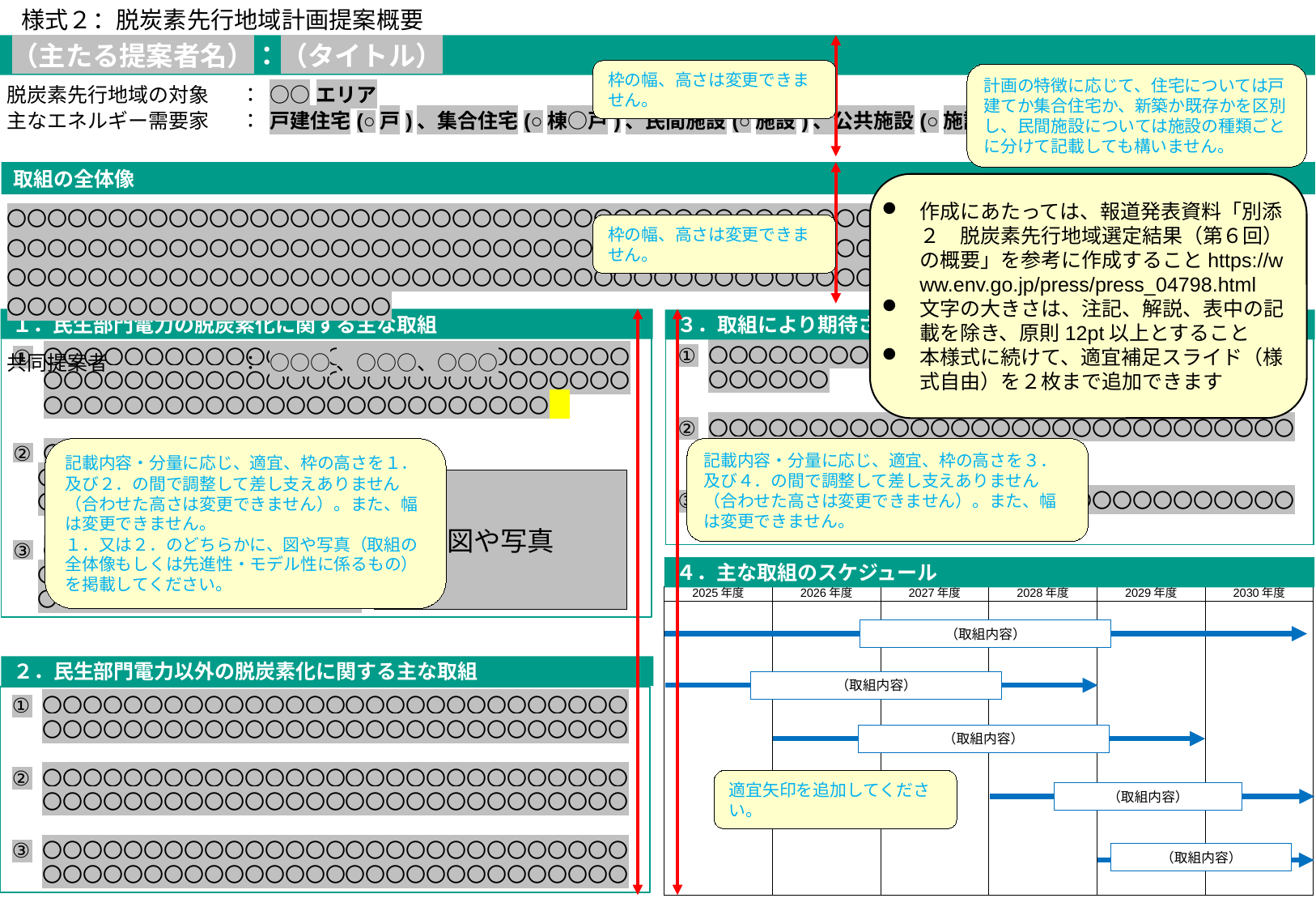

様式２：脱炭素先行地域計画提案概要
（主たる提案者名）：（タイトル）
枠の幅、高さは変更できません。
計画の特徴に応じて、住宅については戸建てか集合住宅か、新築か既存かを区別し、民間施設については施設の種類ごとに分けて記載しても構いません。
| 脱炭素先行地域の対象 | ： | ○○エリア |
| --- | --- | --- |
| 主なエネルギー需要家 | ： | 戸建住宅(○戸)、集合住宅(○棟○戸)、民間施設(○施設)、公共施設(○施設) |
| 共同提案者 | ： | ○○○、○○○、○○○ |
取組の全体像
作成にあたっては、報道発表資料「別添２　脱炭素先行地域選定結果（第６回）の概要」を参考に作成することhttps://www.env.go.jp/press/press_04798.html
文字の大きさは、注記、解説、表中の記載を除き、原則12pt以上とすること
本様式に続けて、適宜補足スライド（様式自由）を２枚まで追加できます
| 〇〇〇〇〇〇〇〇〇〇〇〇〇〇〇〇〇〇〇〇〇〇〇〇〇〇〇〇〇〇〇〇〇〇〇〇〇〇〇〇〇〇〇〇〇〇〇〇〇〇〇〇〇〇〇〇〇〇〇〇〇〇〇〇〇〇〇〇〇〇〇〇〇〇〇〇〇〇〇〇〇〇〇〇〇〇〇〇〇〇〇〇〇〇〇〇〇〇〇〇〇〇〇〇〇〇〇〇〇〇〇〇〇〇〇〇〇〇〇〇〇〇〇〇〇〇〇〇〇〇〇〇〇〇〇〇〇〇〇〇〇〇〇〇〇〇〇〇〇〇〇〇〇〇〇〇〇〇〇〇〇〇〇〇〇〇〇〇〇〇〇〇〇〇〇〇〇〇〇〇〇〇〇〇〇〇〇〇〇〇〇〇〇〇〇〇〇〇〇〇〇〇〇〇〇〇〇〇〇〇〇 |
| --- |
枠の幅、高さは変更できません。
１．民生部門電力の脱炭素化に関する主な取組
３．取組により期待される主な効果
〇〇〇〇〇〇〇〇〇〇〇〇〇〇〇〇〇〇〇〇〇〇〇〇〇〇〇〇〇〇〇〇〇〇〇

〇〇〇〇〇〇〇〇〇〇〇〇〇〇〇〇〇〇〇〇〇〇〇〇〇〇〇〇〇〇〇〇〇〇〇

〇〇〇〇〇〇〇〇〇〇〇〇〇〇〇〇〇〇〇〇〇〇〇〇〇〇〇〇〇〇〇〇〇〇〇
〇〇〇〇〇〇〇〇〇〇〇〇〇〇〇〇〇〇〇〇〇〇〇〇〇〇〇〇〇〇〇〇〇〇〇〇〇〇〇〇〇〇〇〇〇〇〇〇〇〇〇〇〇〇〇〇〇〇〇〇〇〇〇〇〇〇〇〇〇〇〇〇〇〇〇〇〇〇〇〇〇〇〇

〇〇〇〇〇〇〇〇〇〇〇〇〇〇〇〇
　 〇〇〇〇〇〇〇〇〇〇〇〇〇〇〇〇
　 〇〇〇〇〇〇〇〇〇〇〇〇〇〇〇〇

〇〇〇〇〇〇〇〇〇〇〇〇〇〇〇〇
　 〇〇〇〇〇〇〇〇〇〇〇〇〇〇〇〇
　 〇〇〇〇〇〇〇〇〇〇〇〇〇〇〇〇
記載内容・分量に応じ、適宜、枠の高さを１．及び２．の間で調整して差し支えありません（合わせた高さは変更できません）。また、幅は変更できません。
１．又は２．のどちらかに、図や写真（取組の全体像もしくは先進性・モデル性に係るもの）を掲載してください。
記載内容・分量に応じ、適宜、枠の高さを３．及び４．の間で調整して差し支えありません（合わせた高さは変更できません）。また、幅は変更できません。
図や写真
４．主な取組のスケジュール
| 2025年度 | 2026年度 | 2027年度 | 2028年度 | 2029年度 | 2030年度 |
| --- | --- | --- | --- | --- | --- |
|  |  |  |  |  |  |
（取組内容）
２．民生部門電力以外の脱炭素化に関する主な取組
（取組内容）
〇〇〇〇〇〇〇〇〇〇〇〇〇〇〇〇〇〇〇〇〇〇〇〇〇〇〇〇〇〇〇〇〇〇〇〇〇〇〇〇〇〇〇〇〇〇〇〇〇〇〇〇〇〇〇〇〇〇

〇〇〇〇〇〇〇〇〇〇〇〇〇〇〇〇〇〇〇〇〇〇〇〇〇〇〇〇〇〇〇〇〇〇〇〇〇〇〇〇〇〇〇〇〇〇〇〇〇〇〇〇〇〇〇〇〇〇

〇〇〇〇〇〇〇〇〇〇〇〇〇〇〇〇〇〇〇〇〇〇〇〇〇〇〇〇〇〇〇〇〇〇〇〇〇〇〇〇〇〇〇〇〇〇〇〇〇〇〇〇〇〇〇〇〇〇
（取組内容）
適宜矢印を追加してください。
（取組内容）
（取組内容）